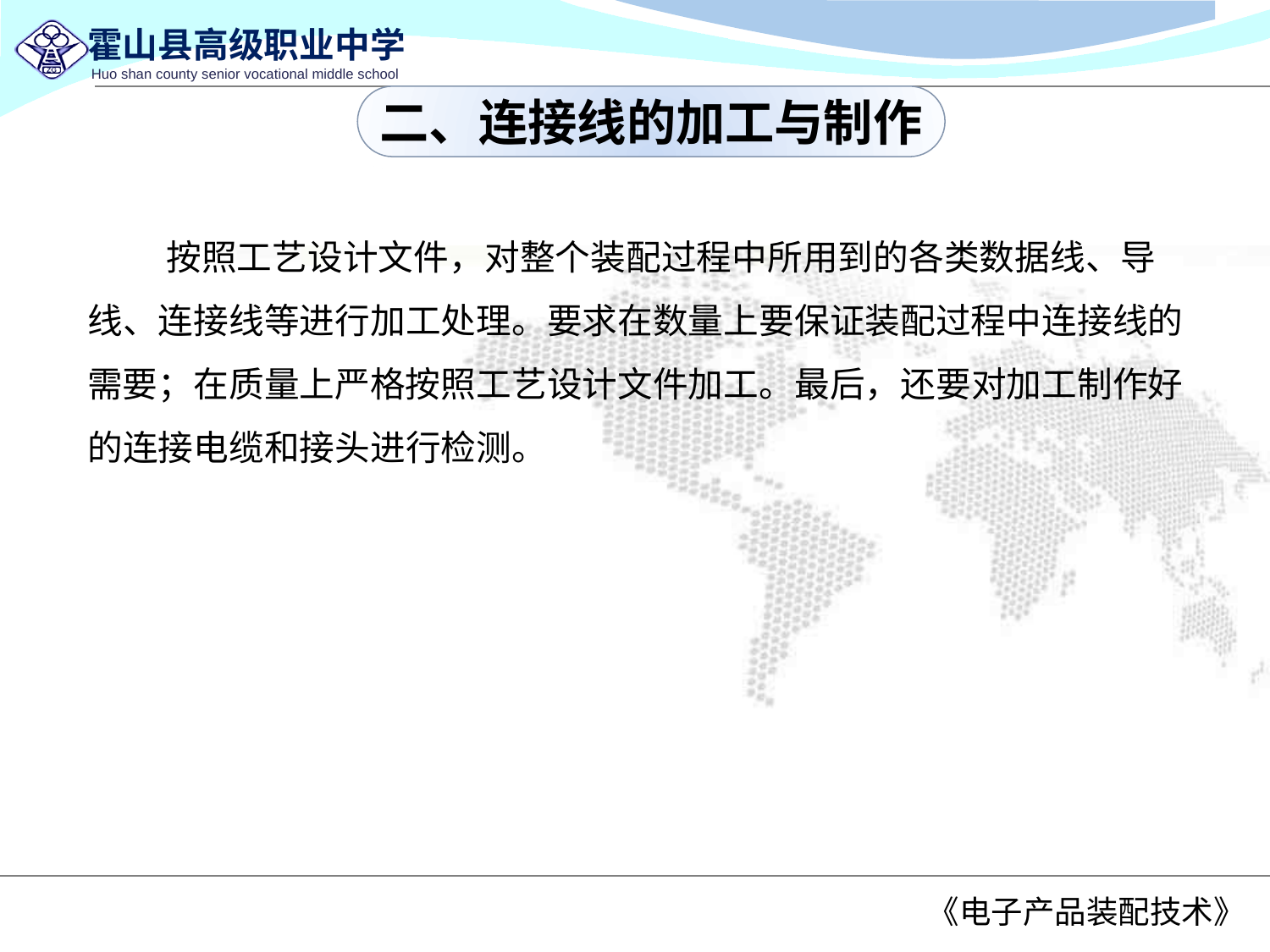

二、连接线的加工与制作
         按照工艺设计文件，对整个装配过程中所用到的各类数据线、导线、连接线等进行加工处理。要求在数量上要保证装配过程中连接线的需要；在质量上严格按照工艺设计文件加工。最后，还要对加工制作好的连接电缆和接头进行检测。